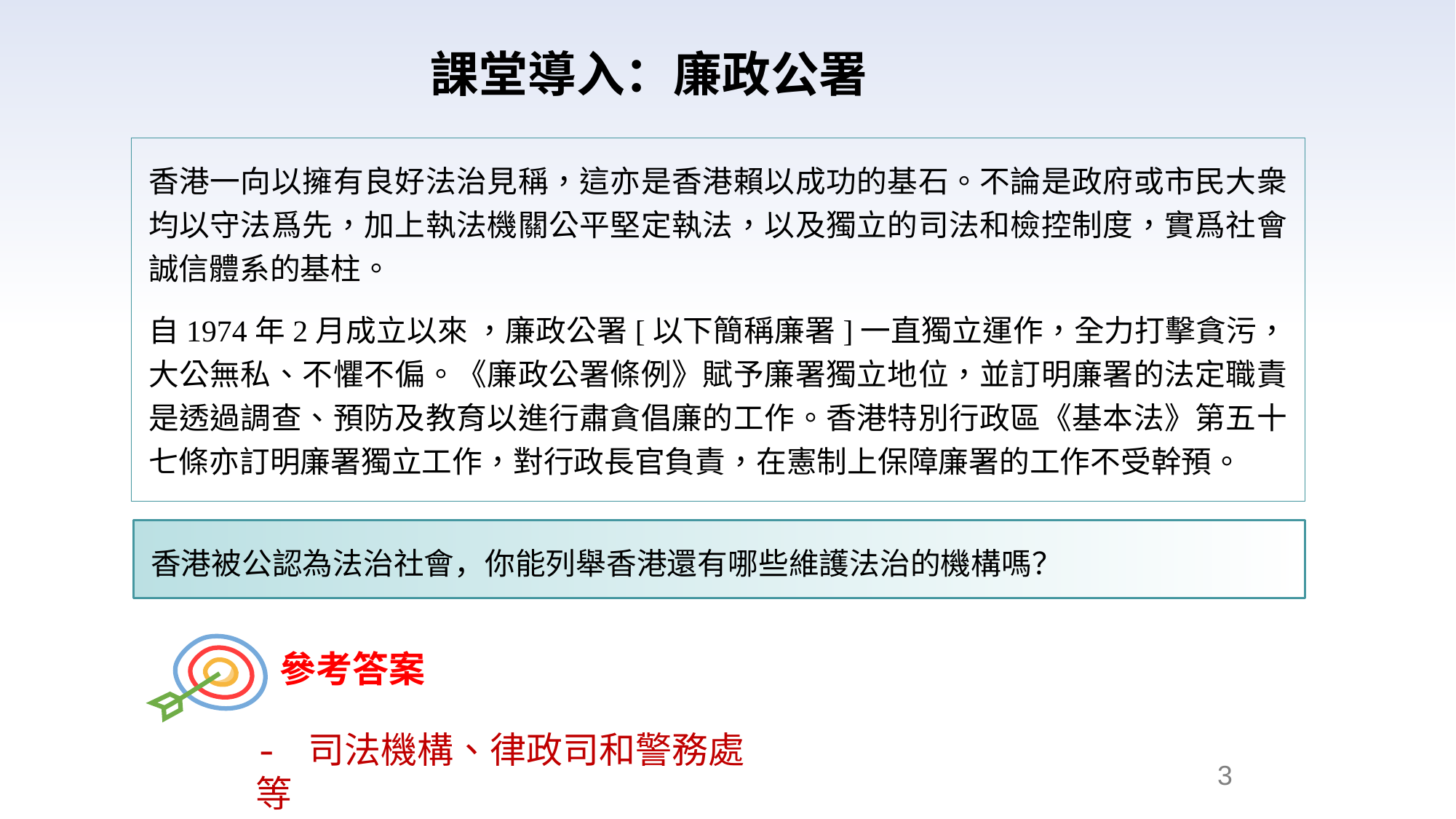

課堂導入：廉政公署
香港一向以擁有良好法治見稱，這亦是香港賴以成功的基石。不論是政府或市民大衆均以守法爲先，加上執法機關公平堅定執法，以及獨立的司法和檢控制度，實爲社會誠信體系的基柱。
自1974年2月成立以來 ，廉政公署[以下簡稱廉署]一直獨立運作，全力打擊貪污，大公無私、不懼不偏。《廉政公署條例》賦予廉署獨立地位，並訂明廉署的法定職責是透過調查、預防及教育以進行肅貪倡廉的工作。香港特別行政區《基本法》第五十七條亦訂明廉署獨立工作，對行政長官負責，在憲制上保障廉署的工作不受幹預。
香港被公認為法治社會，你能列舉香港還有哪些維護法治的機構嗎？
參考答案

- 司法機構、律政司和警務處等
3